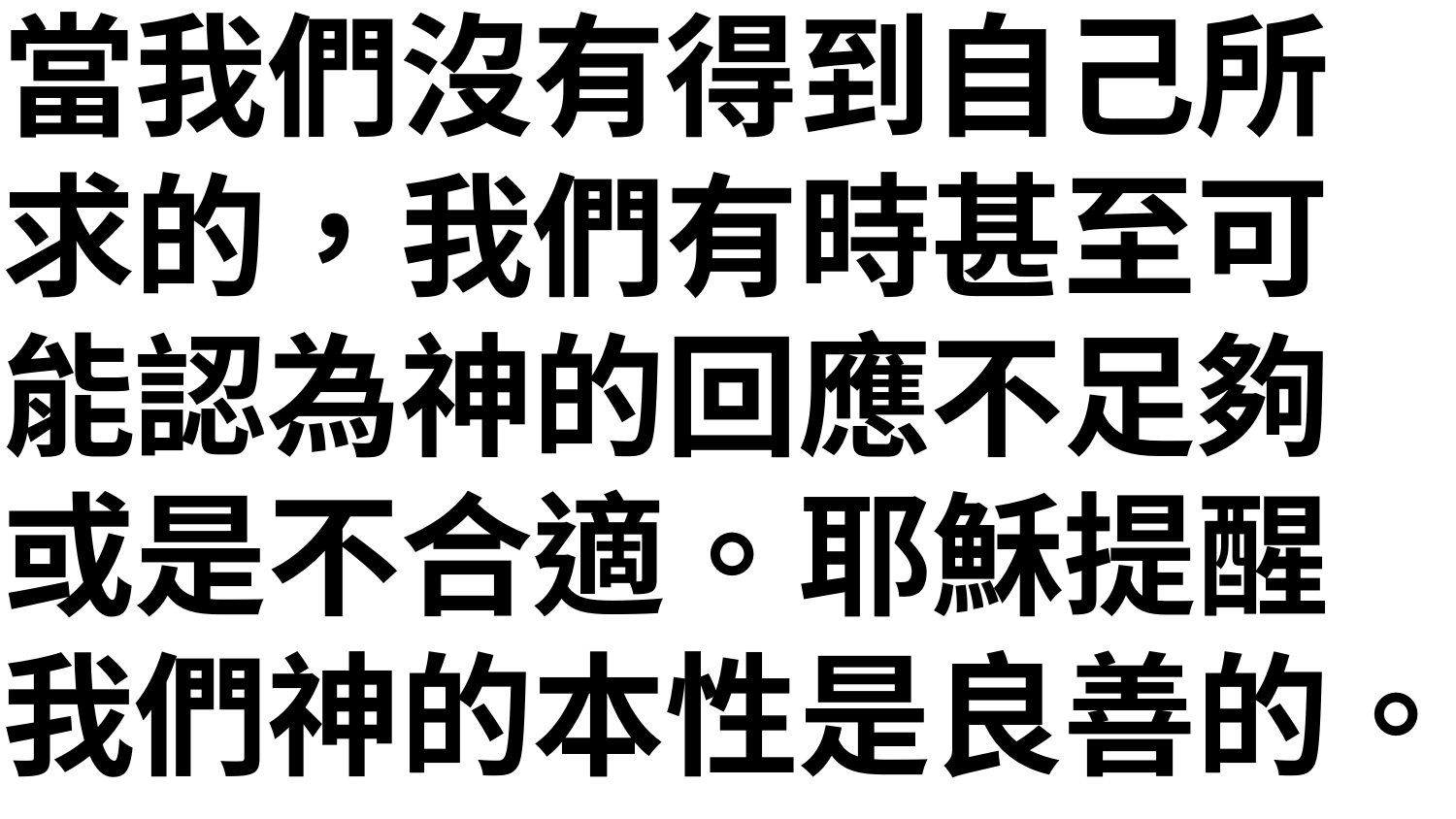

當我們沒有得到自己所求的，我們有時甚至可能認為神的回應不足夠或是不合適。耶穌提醒我們神的本性是良善的。